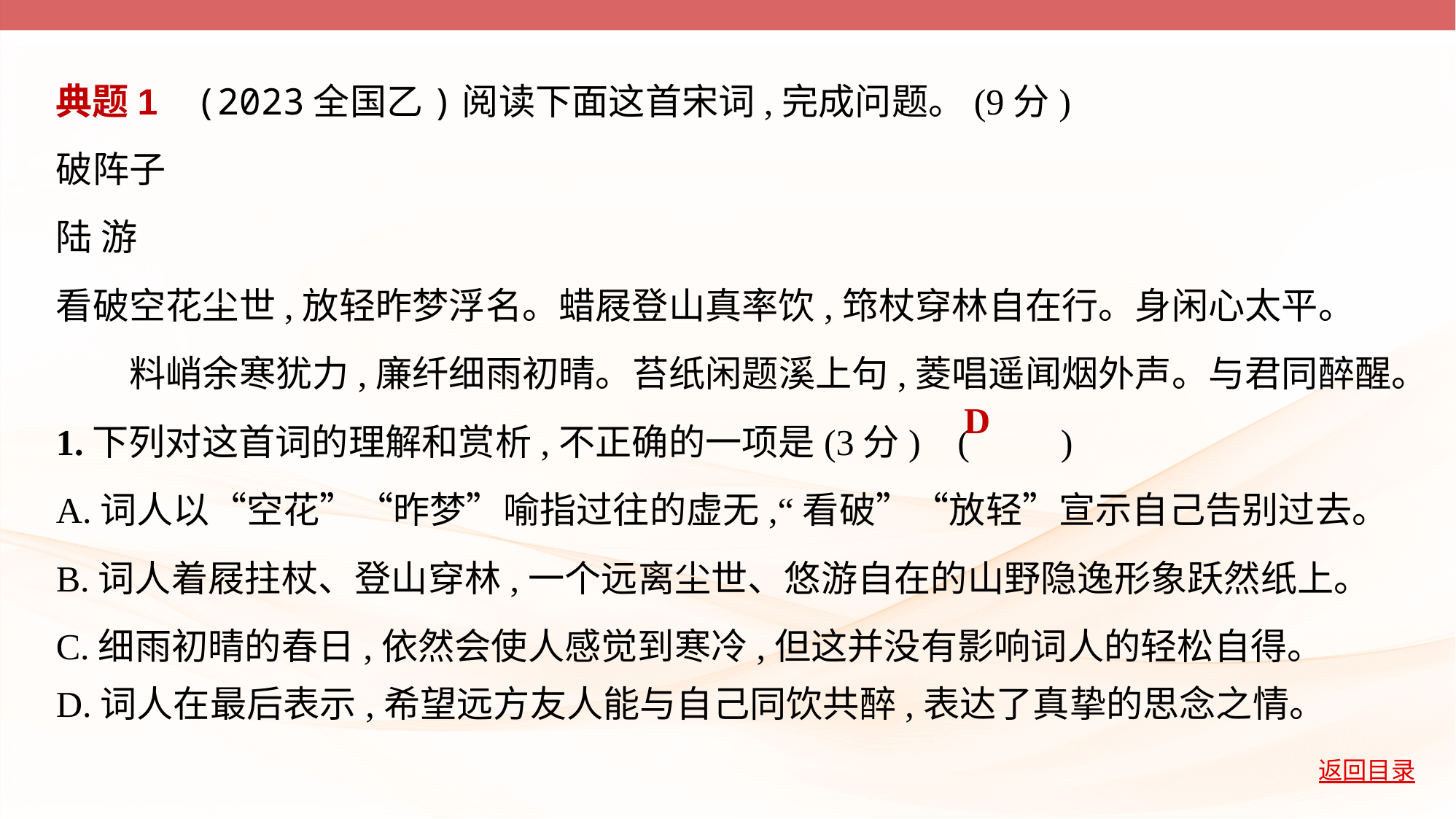

典题1    (2023全国乙)阅读下面这首宋词,完成问题。(9分)
破阵子
陆 游
看破空花尘世,放轻昨梦浮名。蜡屐登山真率饮,筇杖穿林自在行。身闲心太平。
　　料峭余寒犹力,廉纤细雨初晴。苔纸闲题溪上句,菱唱遥闻烟外声。与君同醉醒。
1.下列对这首词的理解和赏析,不正确的一项是(3分) (          )
A.词人以“空花”“昨梦”喻指过往的虚无,“看破”“放轻”宣示自己告别过去。
B.词人着屐拄杖、登山穿林,一个远离尘世、悠游自在的山野隐逸形象跃然纸上。
C.细雨初晴的春日,依然会使人感觉到寒冷,但这并没有影响词人的轻松自得。
D
D.词人在最后表示,希望远方友人能与自己同饮共醉,表达了真挚的思念之情。